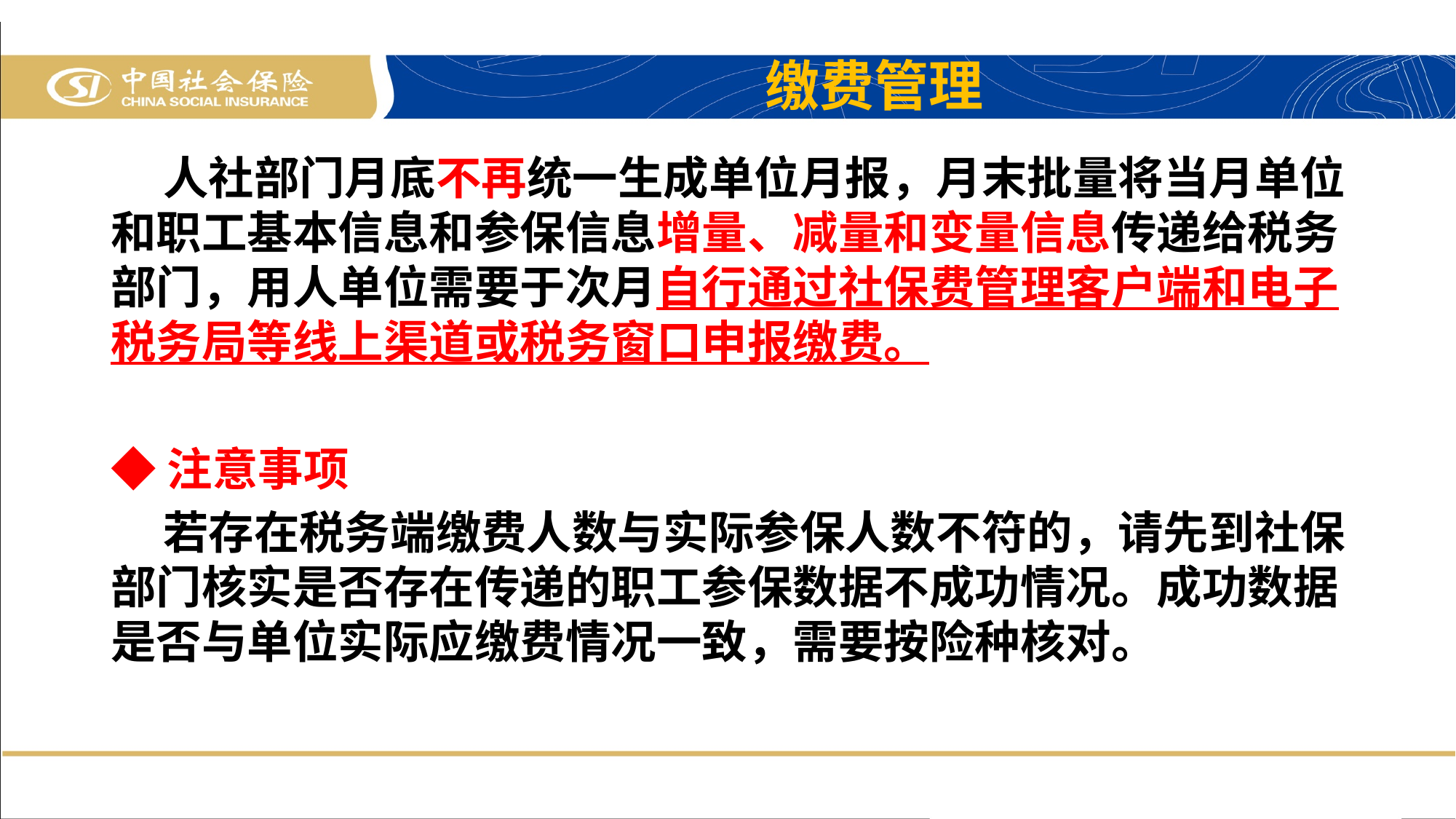

# 缴费管理
    人社部门月底不再统一生成单位月报，月末批量将当月单位和职工基本信息和参保信息增量、减量和变量信息传递给税务部门，用人单位需要于次月自行通过社保费管理客户端和电子税务局等线上渠道或税务窗口申报缴费。

◆注意事项
    若存在税务端缴费人数与实际参保人数不符的，请先到社保部门核实是否存在传递的职工参保数据不成功情况。成功数据是否与单位实际应缴费情况一致，需要按险种核对。